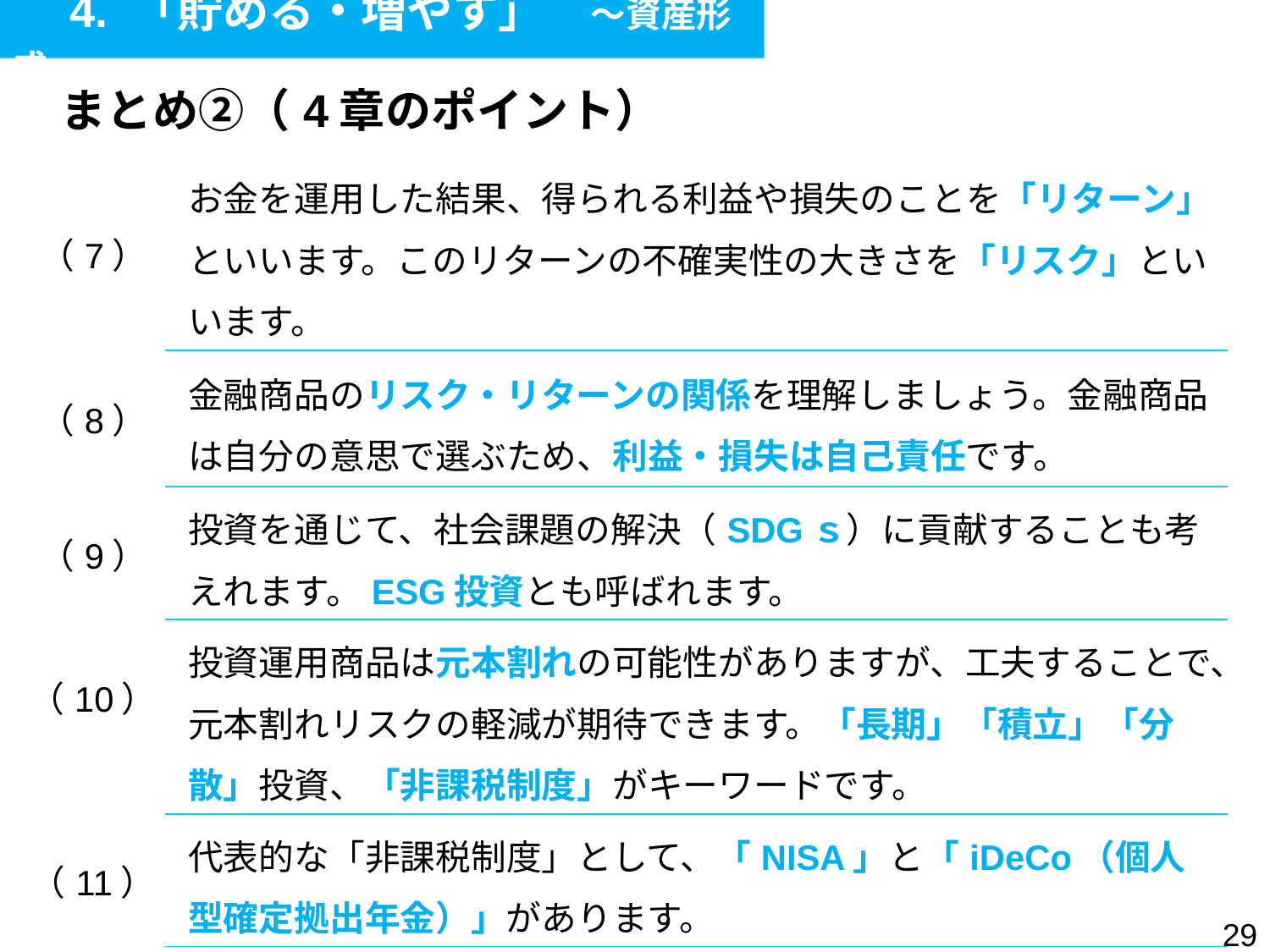

4. 「貯める・増やす」　～資産形成
| まとめ②（4章のポイント） |
| --- |
| （7） | お金を運用した結果、得られる利益や損失のことを「リターン」といいます。このリターンの不確実性の大きさを「リスク」といいます。 |
| --- | --- |
| （8） | 金融商品のリスク・リターンの関係を理解しましょう。金融商品は自分の意思で選ぶため、利益・損失は自己責任です。 |
| （9） | 投資を通じて、社会課題の解決（SDGｓ）に貢献することも考えれます。ESG投資とも呼ばれます。 |
| （10） | 投資運用商品は元本割れの可能性がありますが、工夫することで、元本割れリスクの軽減が期待できます。「長期」「積立」「分散」投資、「非課税制度」がキーワードです。 |
| （11） | 代表的な「非課税制度」として、「NISA」と「iDeCo（個人型確定拠出年金）」があります。 |
| （12） | 2024年から「新しいNISA」が始まります。 |
29